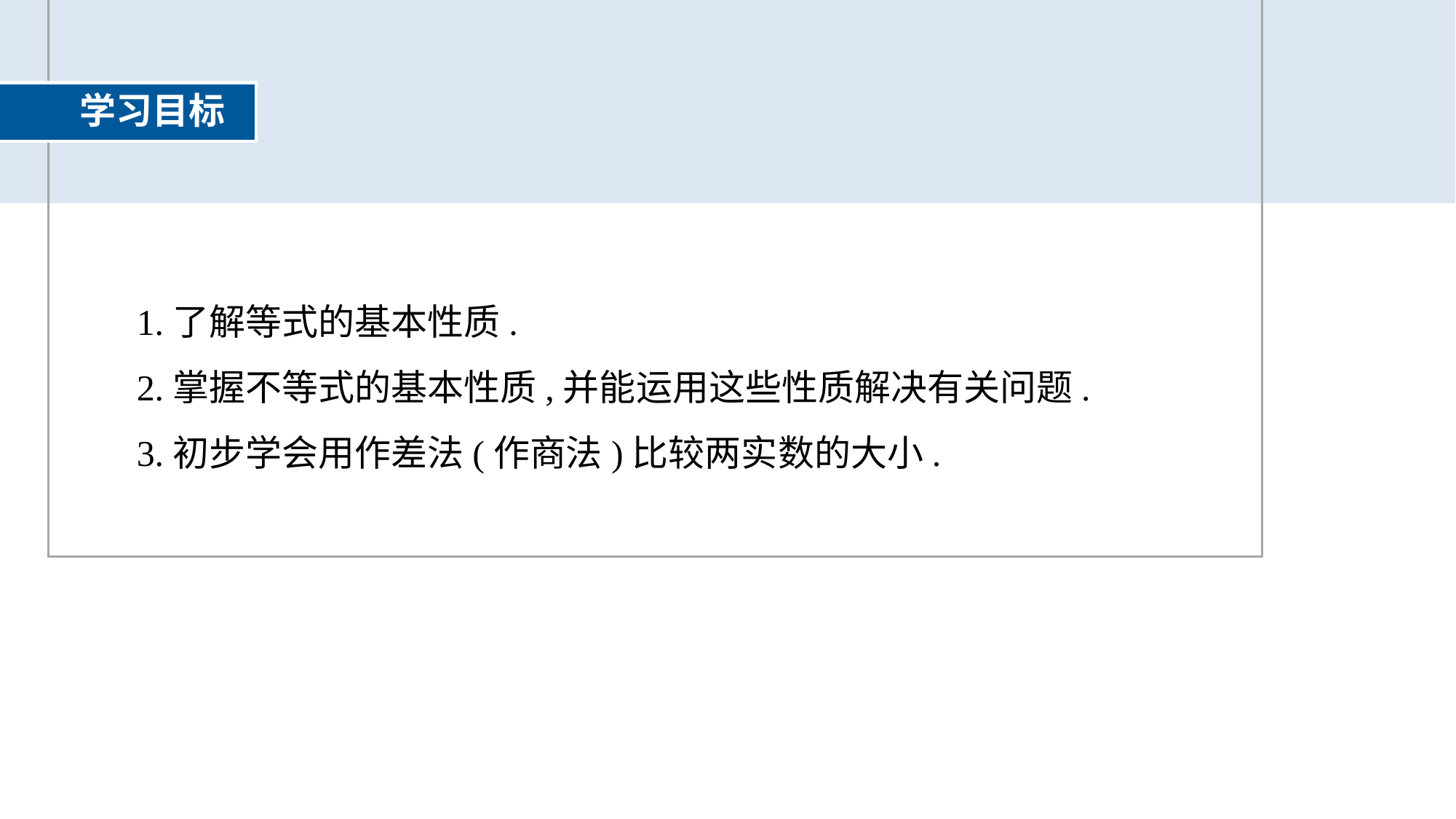

学习目标

1.了解等式的基本性质.
2.掌握不等式的基本性质,并能运用这些性质解决有关问题.
3.初步学会用作差法(作商法)比较两实数的大小.